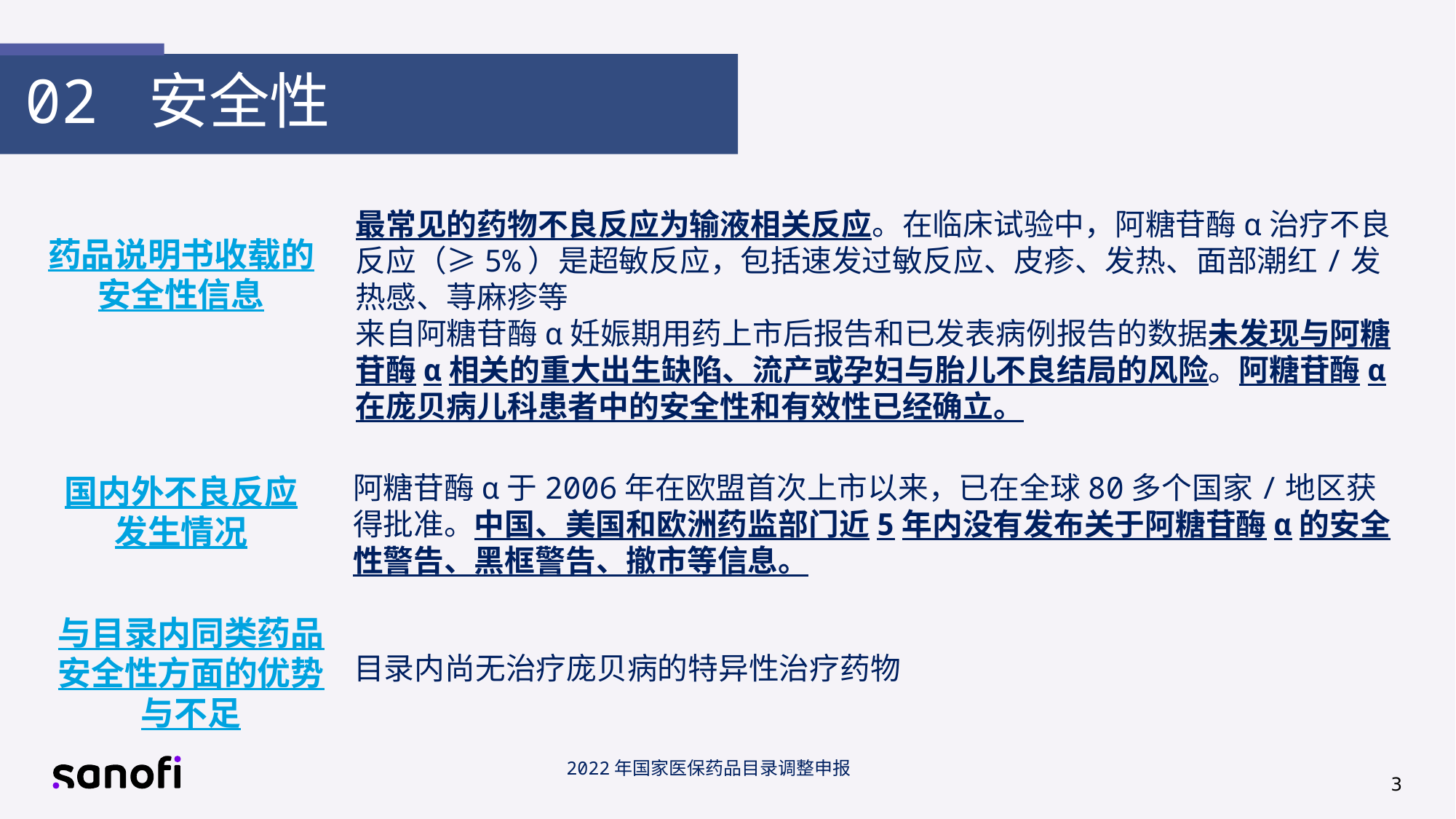

02 安全性
最常见的药物不良反应为输液相关反应。在临床试验中，阿糖苷酶α治疗不良反应（≥5%）是超敏反应，包括速发过敏反应、皮疹、发热、面部潮红/发热感、荨麻疹等
来自阿糖苷酶α妊娠期用药上市后报告和已发表病例报告的数据未发现与阿糖苷酶α相关的重大出生缺陷、流产或孕妇与胎儿不良结局的风险。阿糖苷酶α在庞贝病儿科患者中的安全性和有效性已经确立。
药品说明书收载的安全性信息
阿糖苷酶α于2006年在欧盟首次上市以来，已在全球80多个国家/地区获得批准。中国、美国和欧洲药监部门近5年内没有发布关于阿糖苷酶α的安全性警告、黑框警告、撤市等信息。
国内外不良反应
发生情况
与目录内同类药品安全性方面的优势与不足
目录内尚无治疗庞贝病的特异性治疗药物
2022年国家医保药品目录调整申报
3